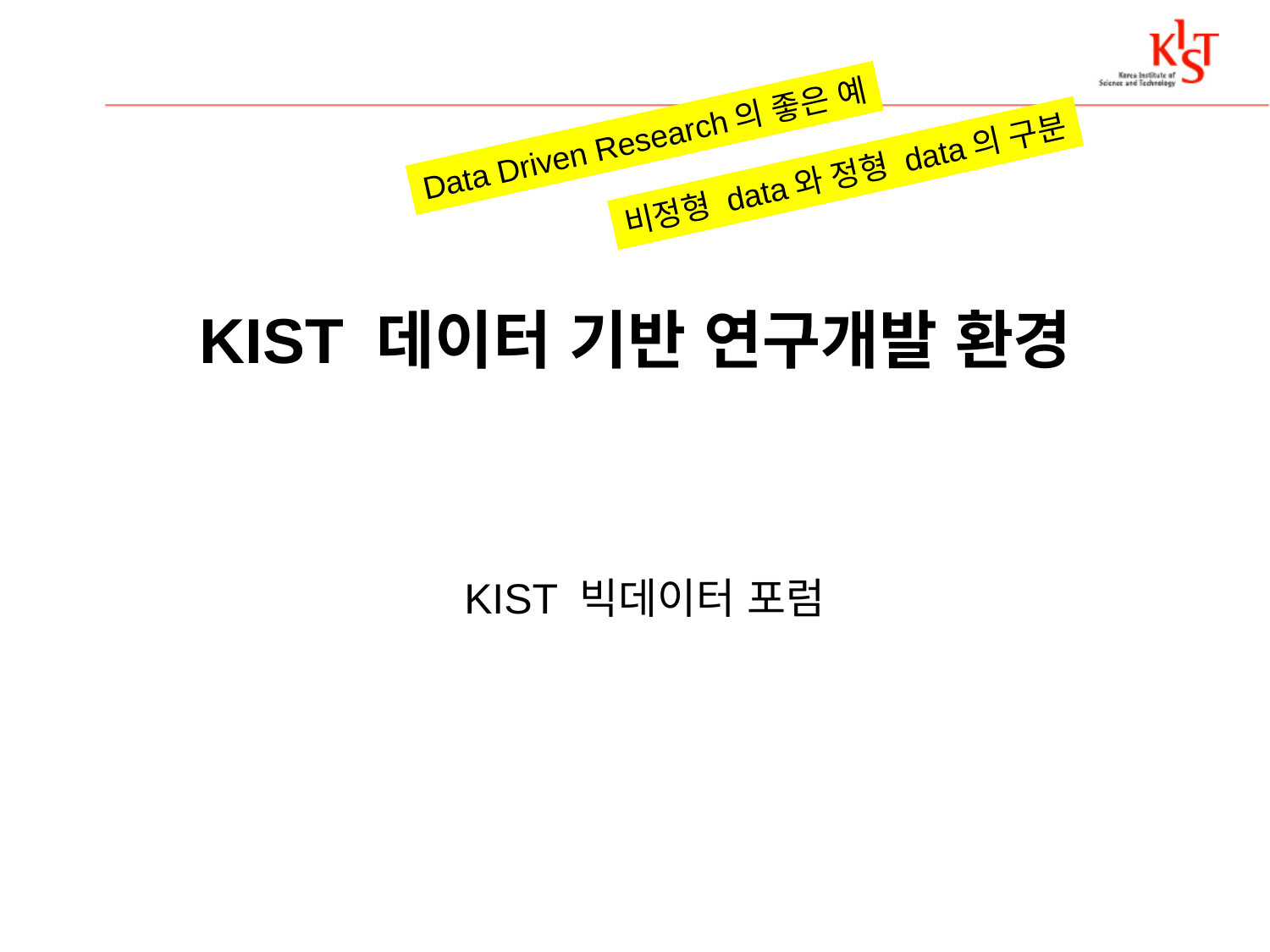

Data Driven Research의 좋은 예
비정형 data와 정형 data의 구분
# KIST 데이터 기반 연구개발 환경
KIST 빅데이터 포럼